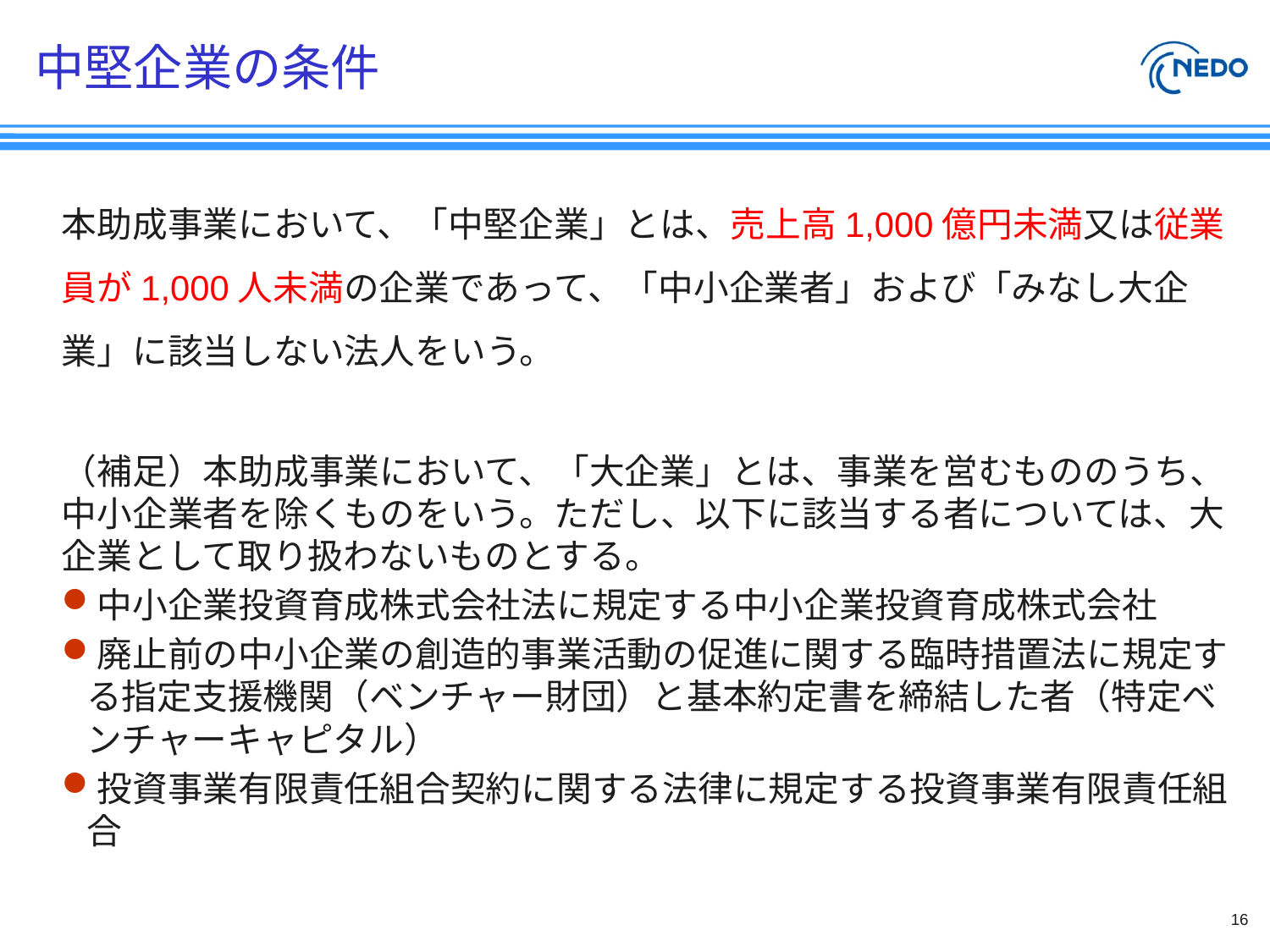

# 中堅企業の条件
本助成事業において、「中堅企業」とは、売上高1,000億円未満又は従業員が1,000人未満の企業であって、「中小企業者」および「みなし大企業」に該当しない法人をいう。

（補足）本助成事業において、「大企業」とは、事業を営むもののうち、中小企業者を除くものをいう。ただし、以下に該当する者については、大企業として取り扱わないものとする。
中小企業投資育成株式会社法に規定する中小企業投資育成株式会社
廃止前の中小企業の創造的事業活動の促進に関する臨時措置法に規定する指定支援機関（ベンチャー財団）と基本約定書を締結した者（特定ベンチャーキャピタル）
投資事業有限責任組合契約に関する法律に規定する投資事業有限責任組合

16